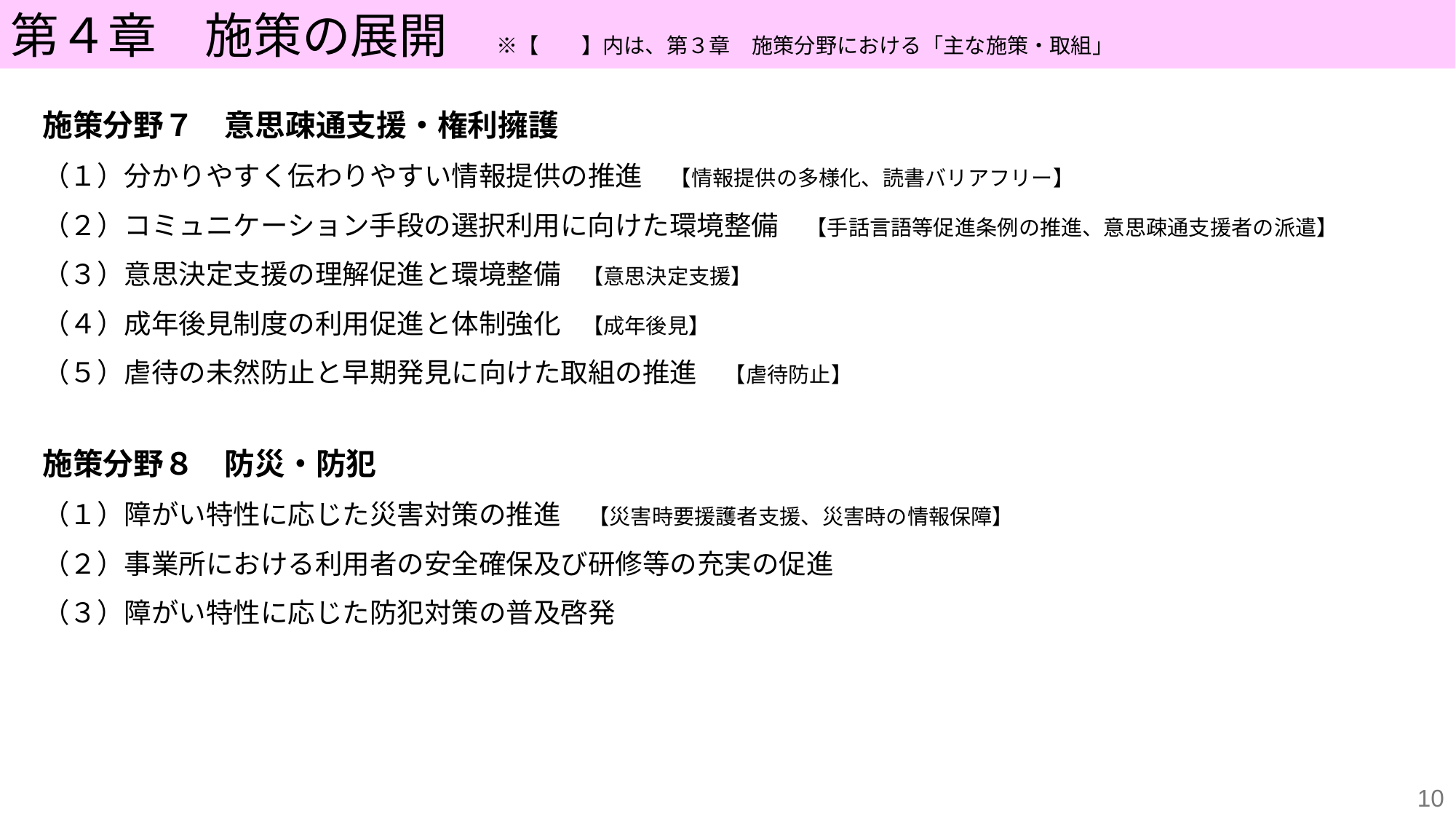

第４章　施策の展開　※【　　】内は、第３章　施策分野における「主な施策・取組」
施策分野７　意思疎通支援・権利擁護
（１）分かりやすく伝わりやすい情報提供の推進　【情報提供の多様化、読書バリアフリー】
（２）コミュニケーション手段の選択利用に向けた環境整備　【手話言語等促進条例の推進、意思疎通支援者の派遣】
（３）意思決定支援の理解促進と環境整備　【意思決定支援】
（４）成年後見制度の利用促進と体制強化　【成年後見】
（５）虐待の未然防止と早期発見に向けた取組の推進　【虐待防止】

施策分野８　防災・防犯
（１）障がい特性に応じた災害対策の推進　【災害時要援護者支援、災害時の情報保障】
（２）事業所における利用者の安全確保及び研修等の充実の促進
（３）障がい特性に応じた防犯対策の普及啓発
10